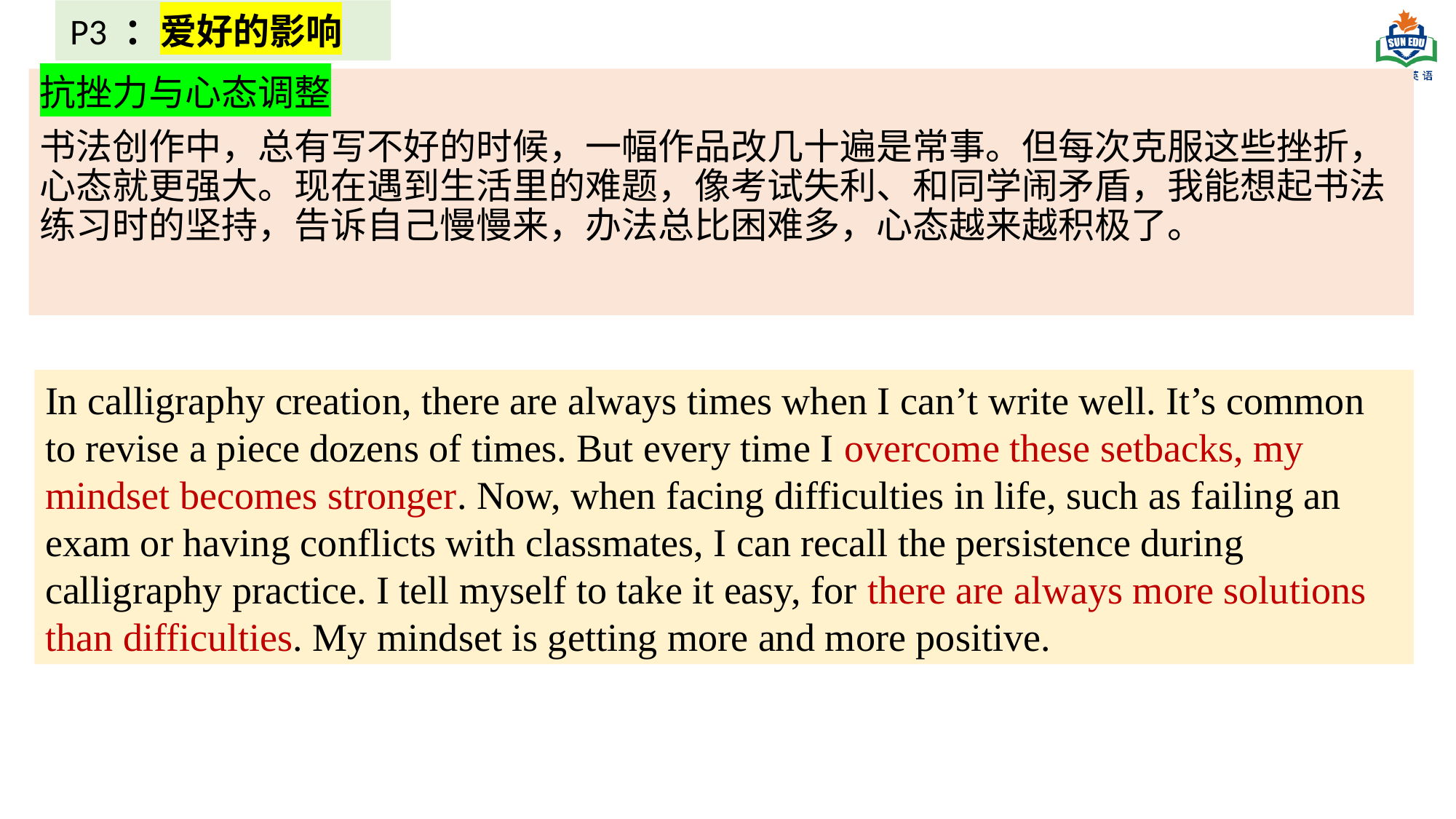

P3 ：爱好的影响
抗挫力与心态调整
书法创作中，总有写不好的时候，一幅作品改几十遍是常事。但每次克服这些挫折，心态就更强大。现在遇到生活里的难题，像考试失利、和同学闹矛盾，我能想起书法练习时的坚持，告诉自己慢慢来，办法总比困难多，心态越来越积极了。
In calligraphy creation, there are always times when I can’t write well. It’s common to revise a piece dozens of times. But every time I overcome these setbacks, my mindset becomes stronger. Now, when facing difficulties in life, such as failing an exam or having conflicts with classmates, I can recall the persistence during calligraphy practice. I tell myself to take it easy, for there are always more solutions than difficulties. My mindset is getting more and more positive.